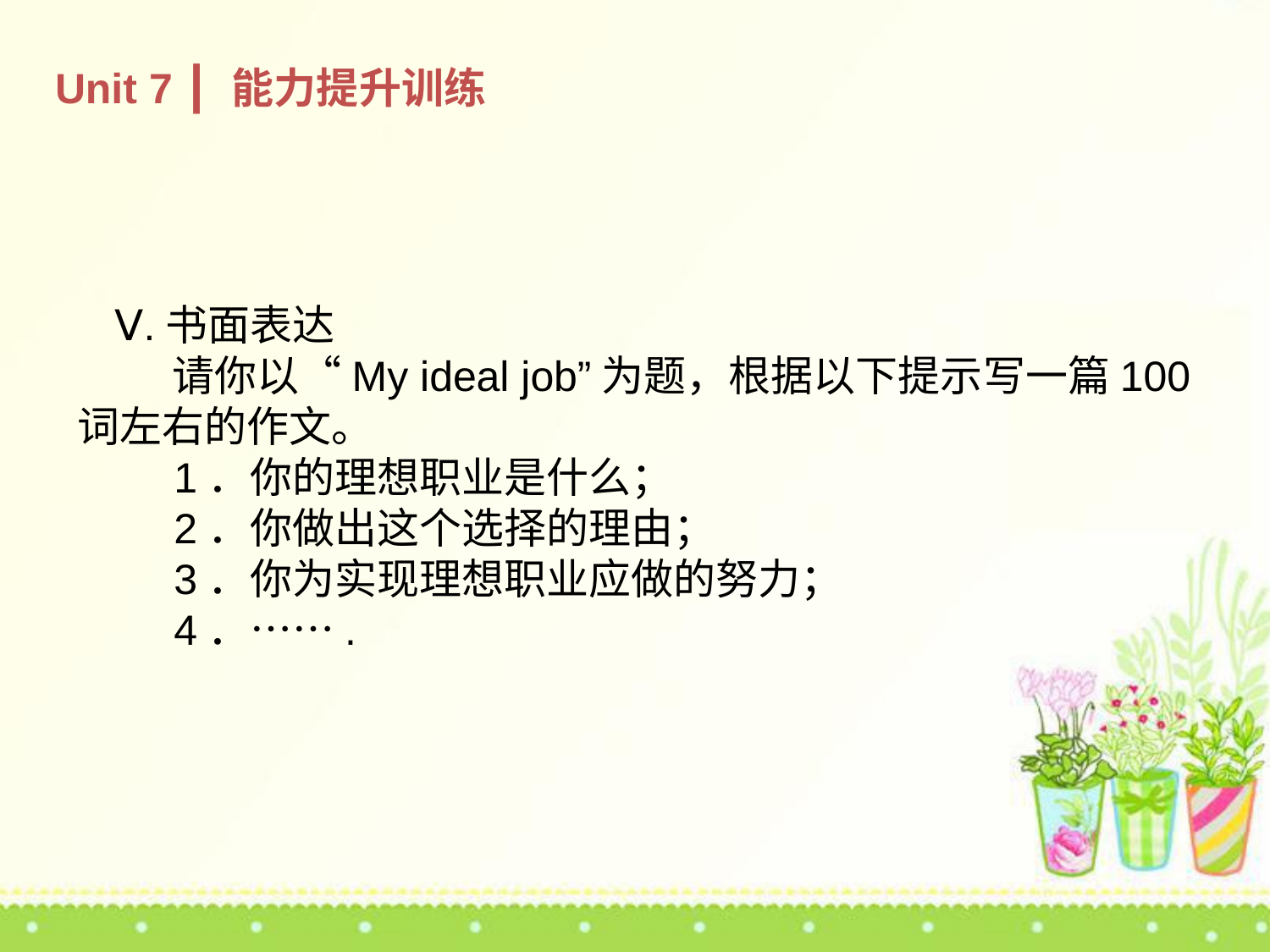

Unit 7 ┃ 能力提升训练

Ⅴ.书面表达
     请你以“My ideal job”为题，根据以下提示写一篇100词左右的作文。
     1．你的理想职业是什么；
     2．你做出这个选择的理由；
     3．你为实现理想职业应做的努力；
     4．…….